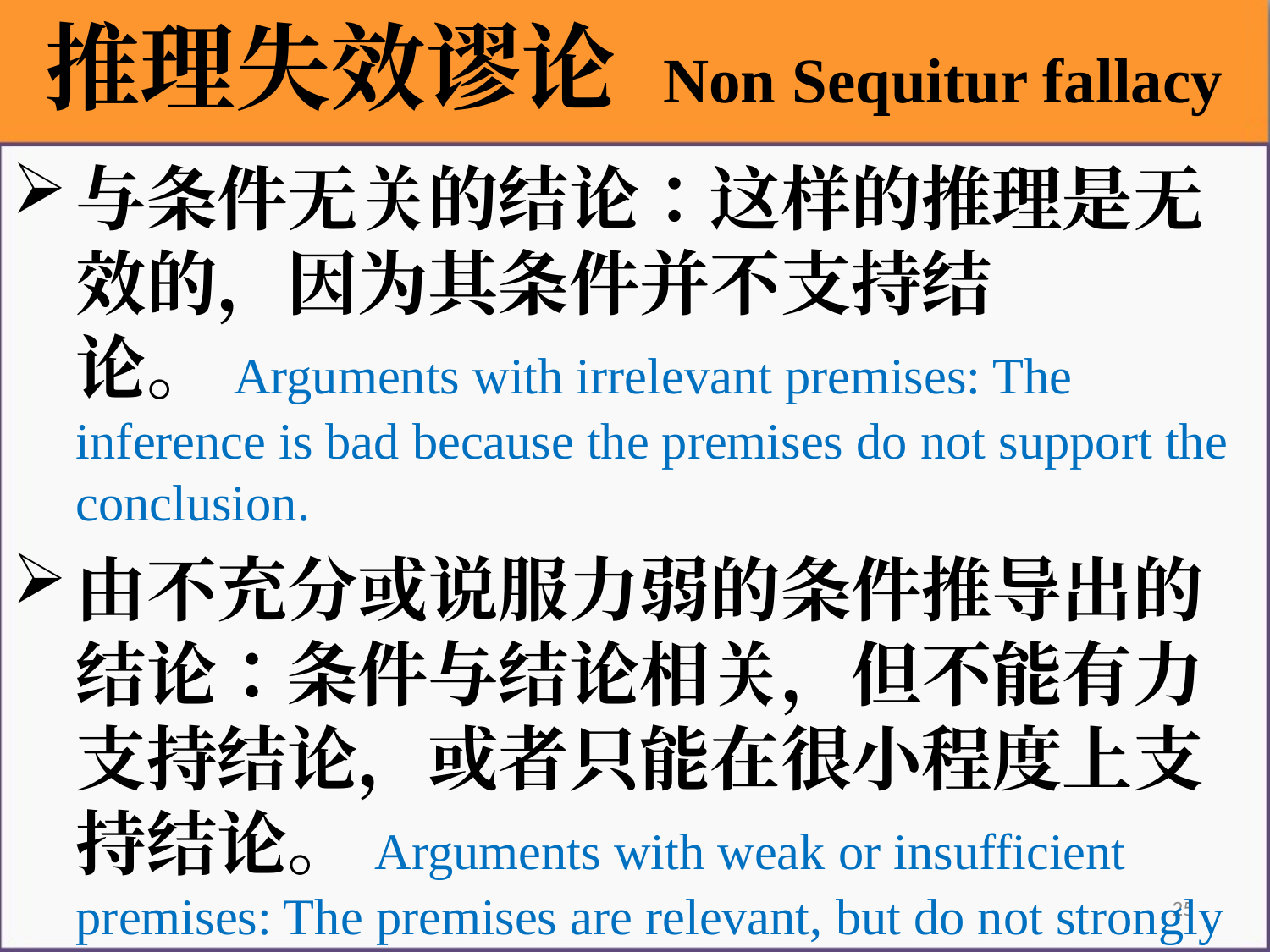

推理失效谬论 Non Sequitur fallacy
与条件无关的结论：这样的推理是无效的，因为其条件并不支持结论。Arguments with irrelevant premises: The inference is bad because the premises do not support the conclusion.
由不充分或说服力弱的条件推导出的结论：条件与结论相关，但不能有力支持结论，或者只能在很小程度上支持结论。Arguments with weak or insufficient premises: The premises are relevant, but do not strongly support the conclusion or they support it in a trivial way.

25